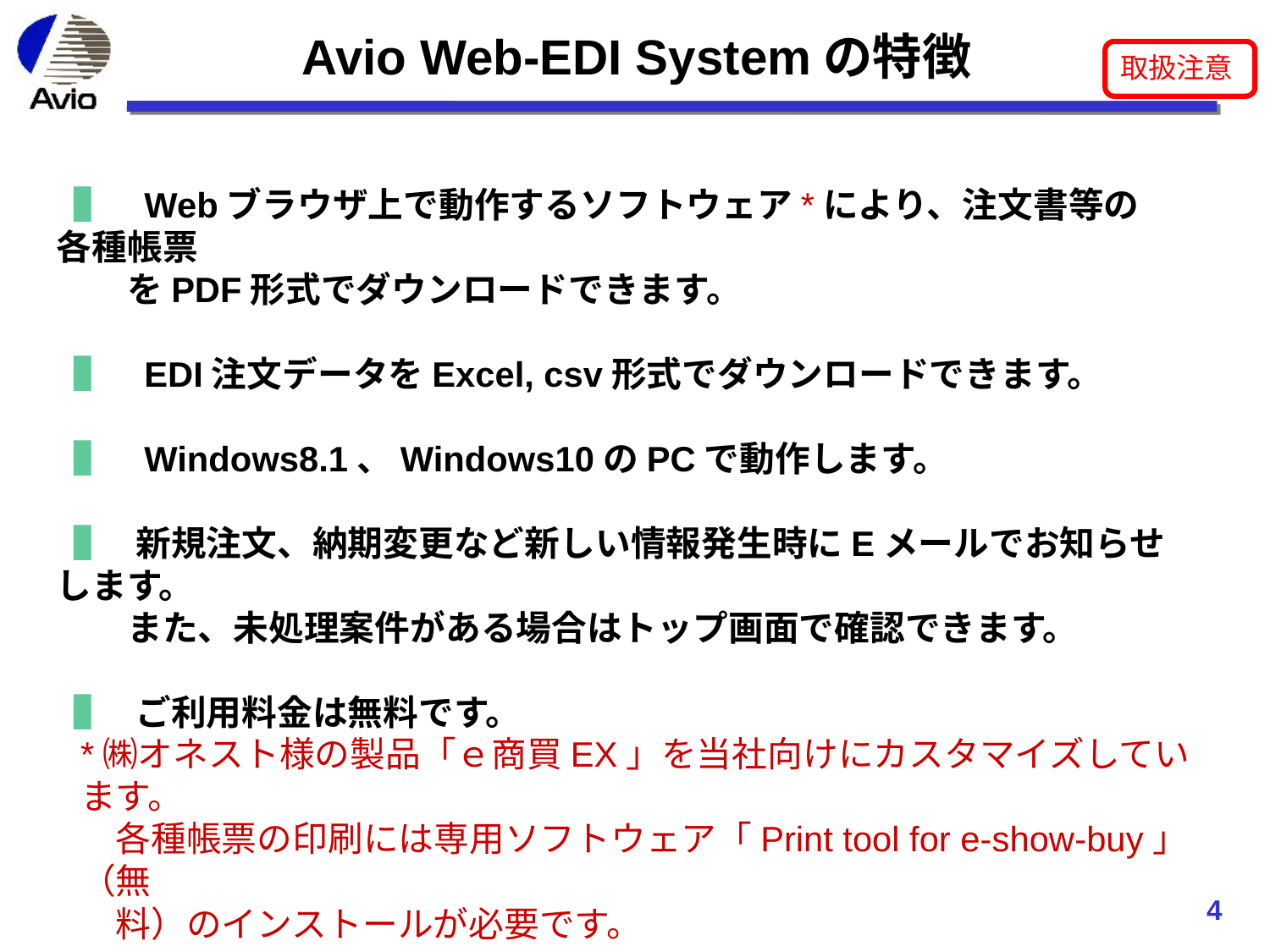

Avio Web-EDI Systemの特徴
▐　Webブラウザ上で動作するソフトウェア*により、注文書等の各種帳票
　　をPDF形式でダウンロードできます。

▐　EDI注文データをExcel, csv形式でダウンロードできます。

▐　Windows8.1、Windows10のPCで動作します。

▐　新規注文、納期変更など新しい情報発生時にEメールでお知らせします。
　　また、未処理案件がある場合はトップ画面で確認できます。

▐　ご利用料金は無料です。
*㈱オネスト様の製品「ｅ商買EX」を当社向けにカスタマイズしています。
　各種帳票の印刷には専用ソフトウェア「Print tool for e-show-buy」 （無
　料）のインストールが必要です。
4